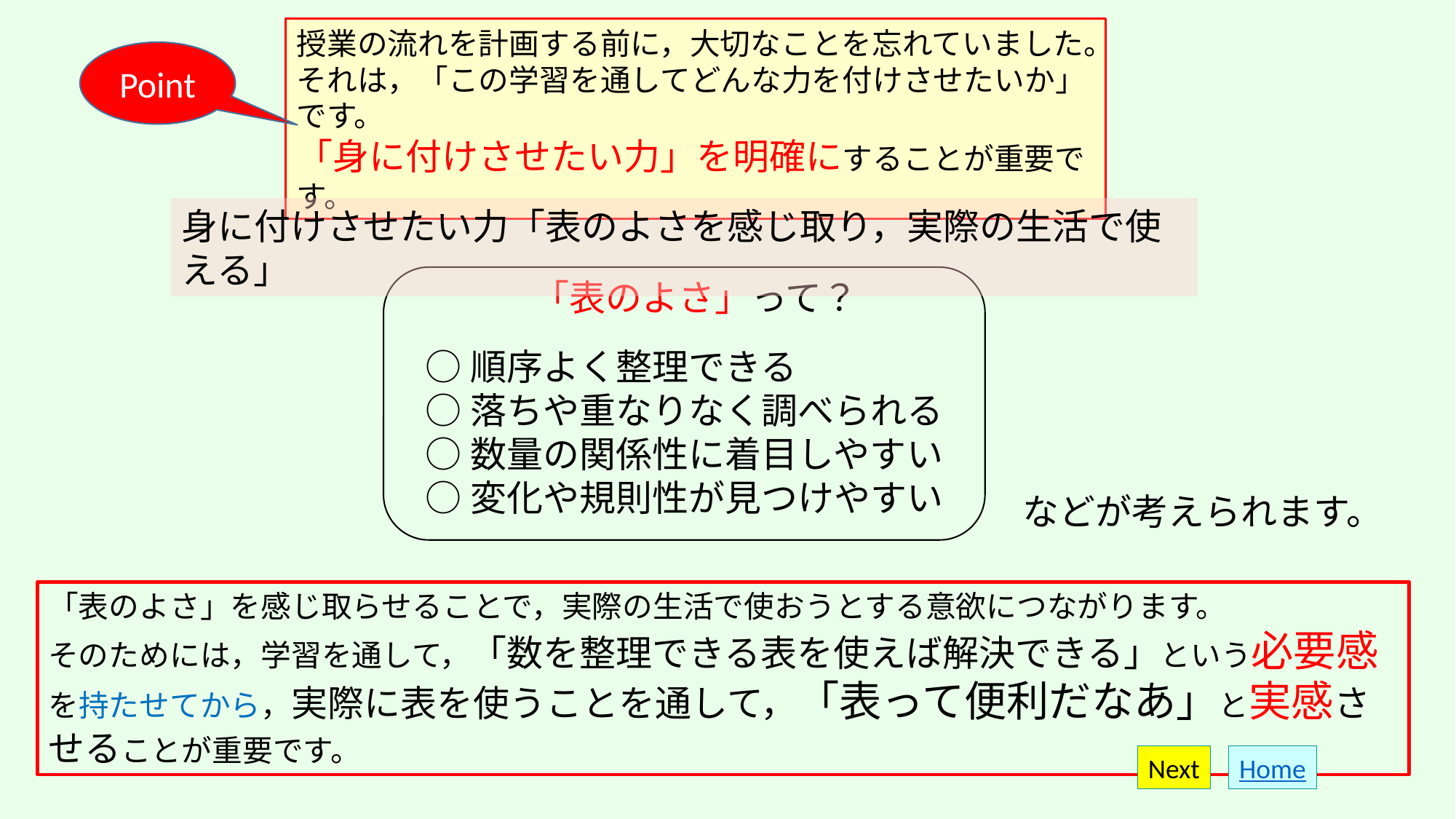

授業の流れを計画する前に，大切なことを忘れていました。
それは，「この学習を通してどんな力を付けさせたいか」です。
「身に付けさせたい力」を明確にすることが重要です。
Point
身に付けさせたい力「表のよさを感じ取り，実際の生活で使える」

「表のよさ」って？
○順序よく整理できる
○落ちや重なりなく調べられる
○数量の関係性に着目しやすい
○変化や規則性が見つけやすい
などが考えられます。
「表のよさ」を感じ取らせることで，実際の生活で使おうとする意欲につながります。
そのためには，学習を通して，「数を整理できる表を使えば解決できる」という必要感を持たせてから，実際に表を使うことを通して，「表って便利だなあ」と実感させることが重要です。
Next
Home